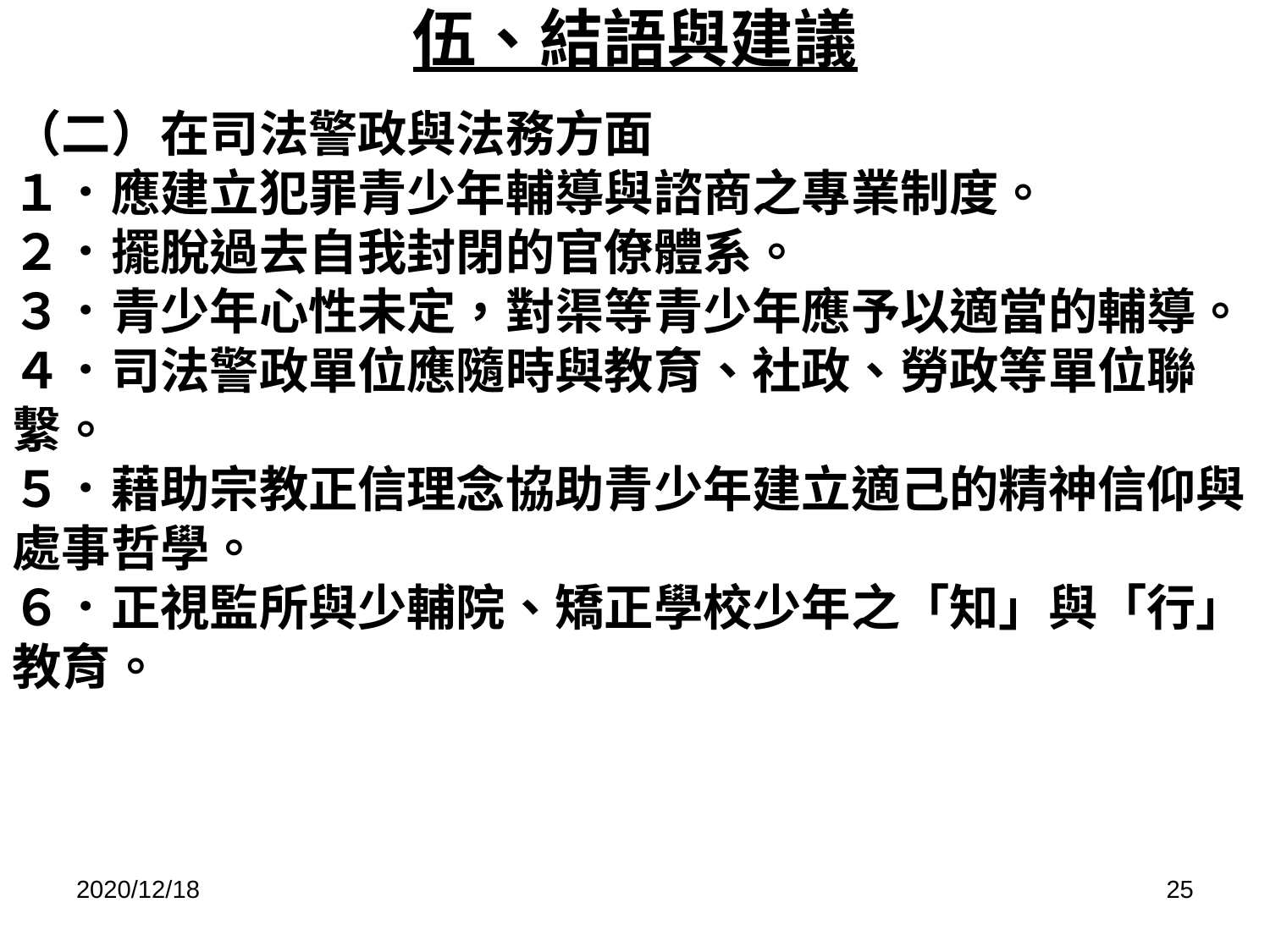

# 伍、結語與建議
（二）在司法警政與法務方面
１．應建立犯罪青少年輔導與諮商之專業制度。
２．擺脫過去自我封閉的官僚體系。
３．青少年心性未定，對渠等青少年應予以適當的輔導。
４．司法警政單位應隨時與教育、社政、勞政等單位聯繫。
５．藉助宗教正信理念協助青少年建立適己的精神信仰與處事哲學。
６．正視監所與少輔院、矯正學校少年之「知」與「行」教育。

2020/12/18
25